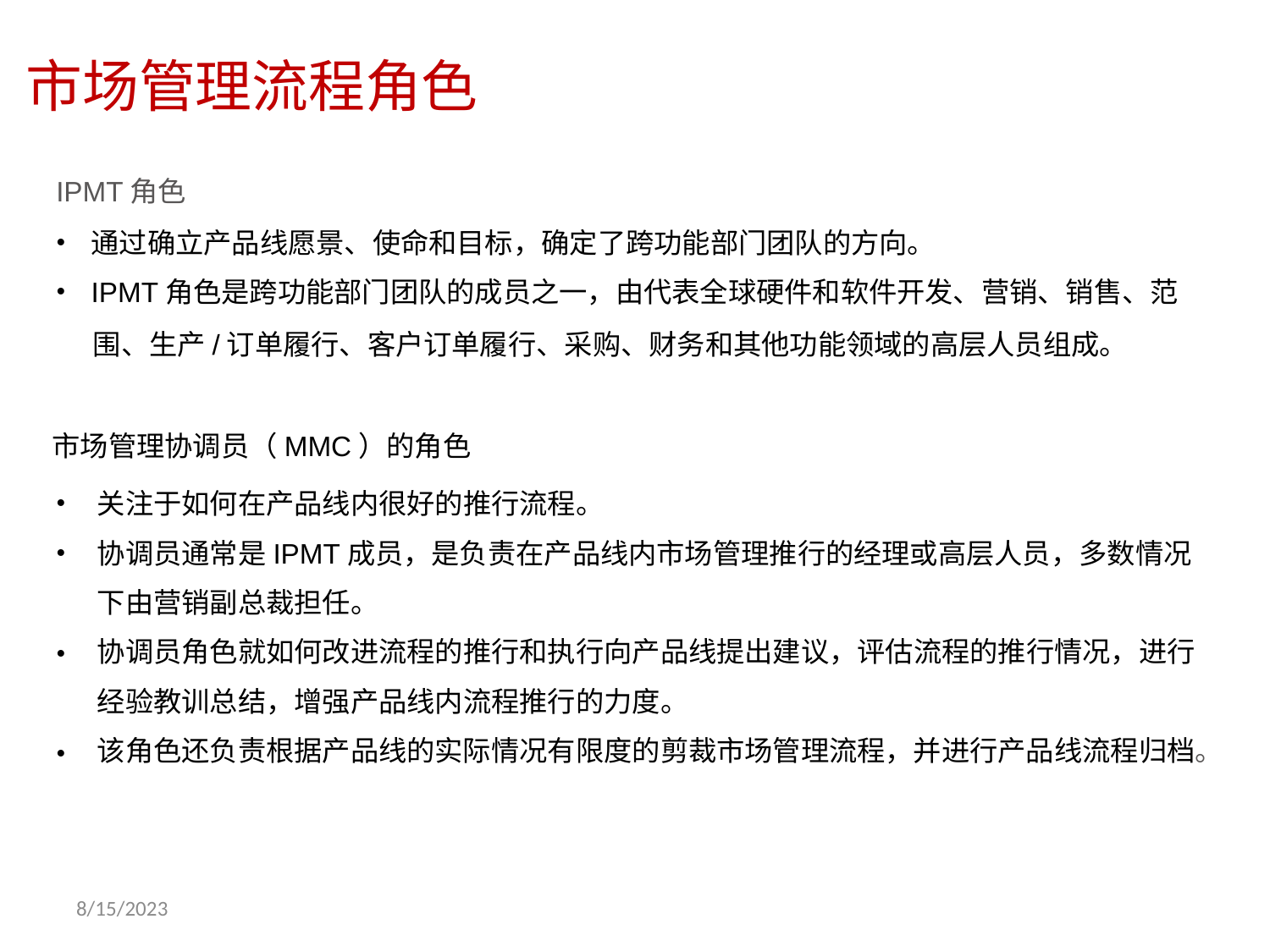

市场管理流程角色

	IPMT角色
通过确立产品线愿景、使命和目标，确定了跨功能部门团队的方向。
IPMT角色是跨功能部门团队的成员之一，由代表全球硬件和软件开发、营销、销售、范
•

•
	围、生产/订单履行、客户订单履行、采购、财务和其他功能领域的高层人员组成。

市场管理协调员（MMC）的角色
关注于如何在产品线内很好的推行流程。
协调员通常是IPMT成员，是负责在产品线内市场管理推行的经理或高层人员，多数情况
下由营销副总裁担任。
协调员角色就如何改进流程的推行和执行向产品线提出建议，评估流程的推行情况，进行
经验教训总结，增强产品线内流程推行的力度。
该角色还负责根据产品线的实际情况有限度的剪裁市场管理流程，并进行产品线流程归档。
•

•

•

•
8/15/2023